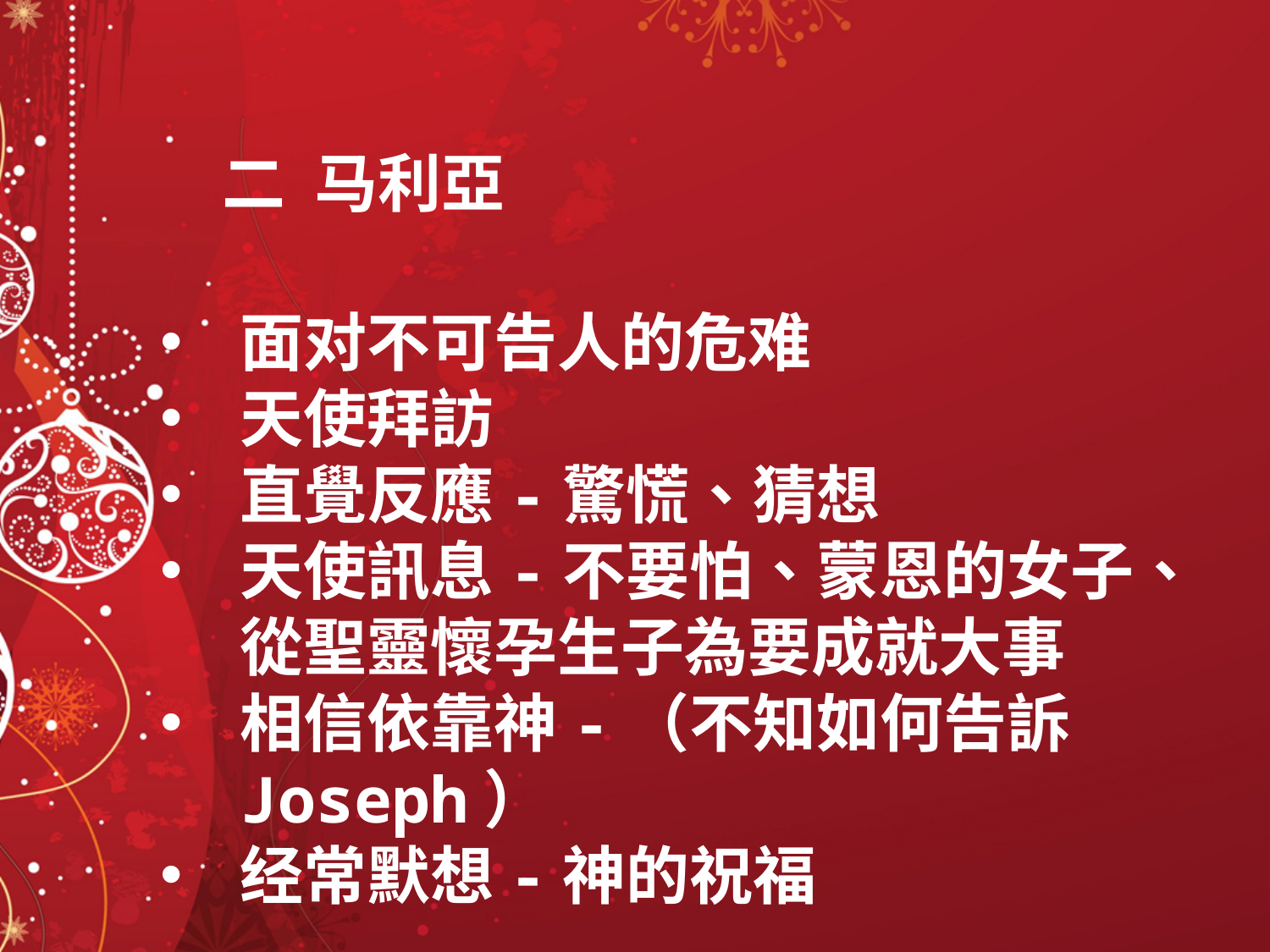

二  马利亞
面对不可告人的危难
天使拜訪
直覺反應-驚慌、猜想
天使訊息-不要怕、蒙恩的女子、從聖靈懷孕生子為要成就大事
相信依靠神-（不知如何告訴Joseph）
经常默想-神的祝福